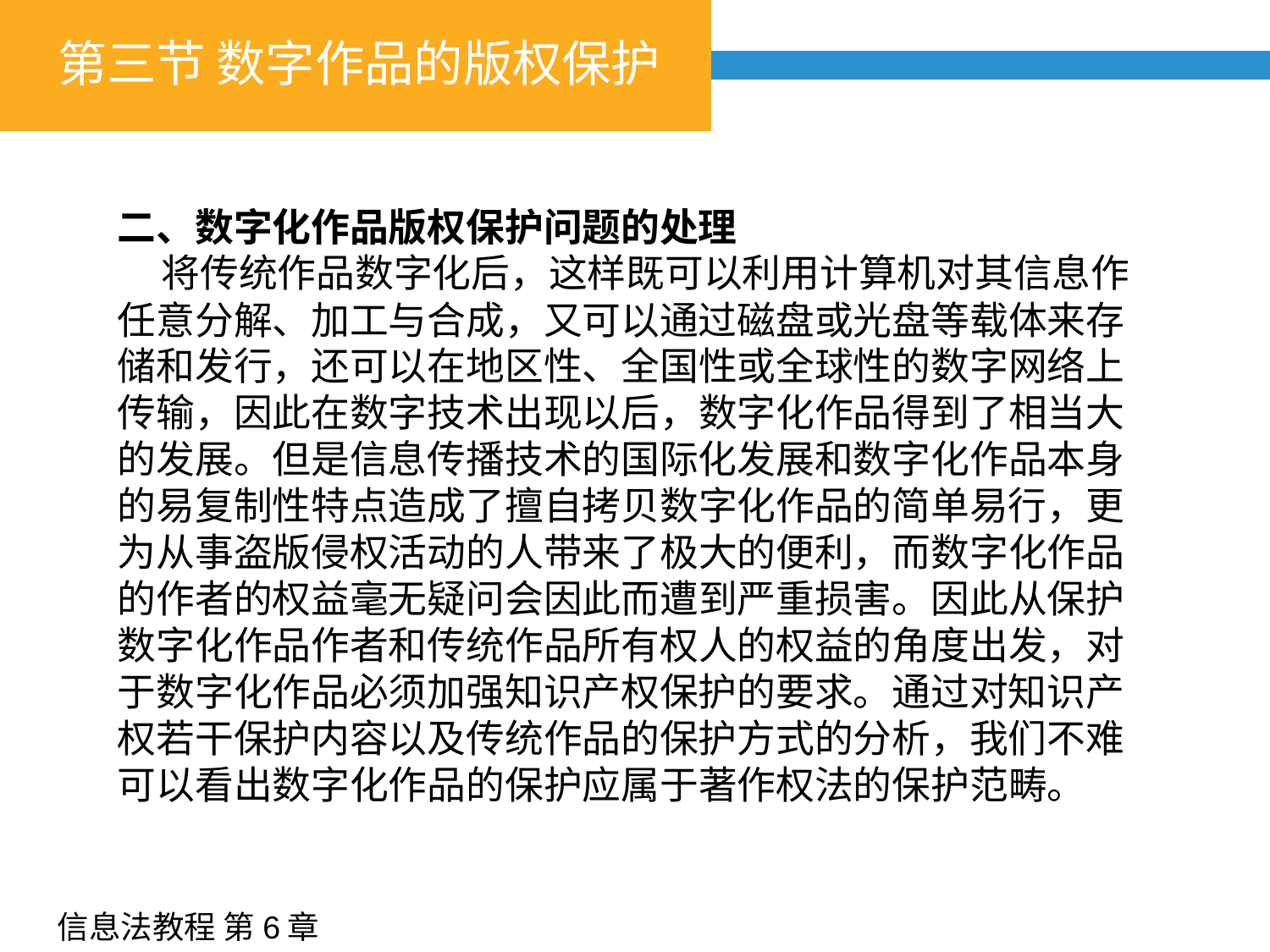

# 第三节 数字作品的版权保护
二、数字化作品版权保护问题的处理
    将传统作品数字化后，这样既可以利用计算机对其信息作任意分解、加工与合成，又可以通过磁盘或光盘等载体来存储和发行，还可以在地区性、全国性或全球性的数字网络上传输，因此在数字技术出现以后，数字化作品得到了相当大的发展。但是信息传播技术的国际化发展和数字化作品本身的易复制性特点造成了擅自拷贝数字化作品的简单易行，更为从事盗版侵权活动的人带来了极大的便利，而数字化作品的作者的权益毫无疑问会因此而遭到严重损害。因此从保护数字化作品作者和传统作品所有权人的权益的角度出发，对于数字化作品必须加强知识产权保护的要求。通过对知识产权若干保护内容以及传统作品的保护方式的分析，我们不难可以看出数字化作品的保护应属于著作权法的保护范畴。
信息法教程 第6章